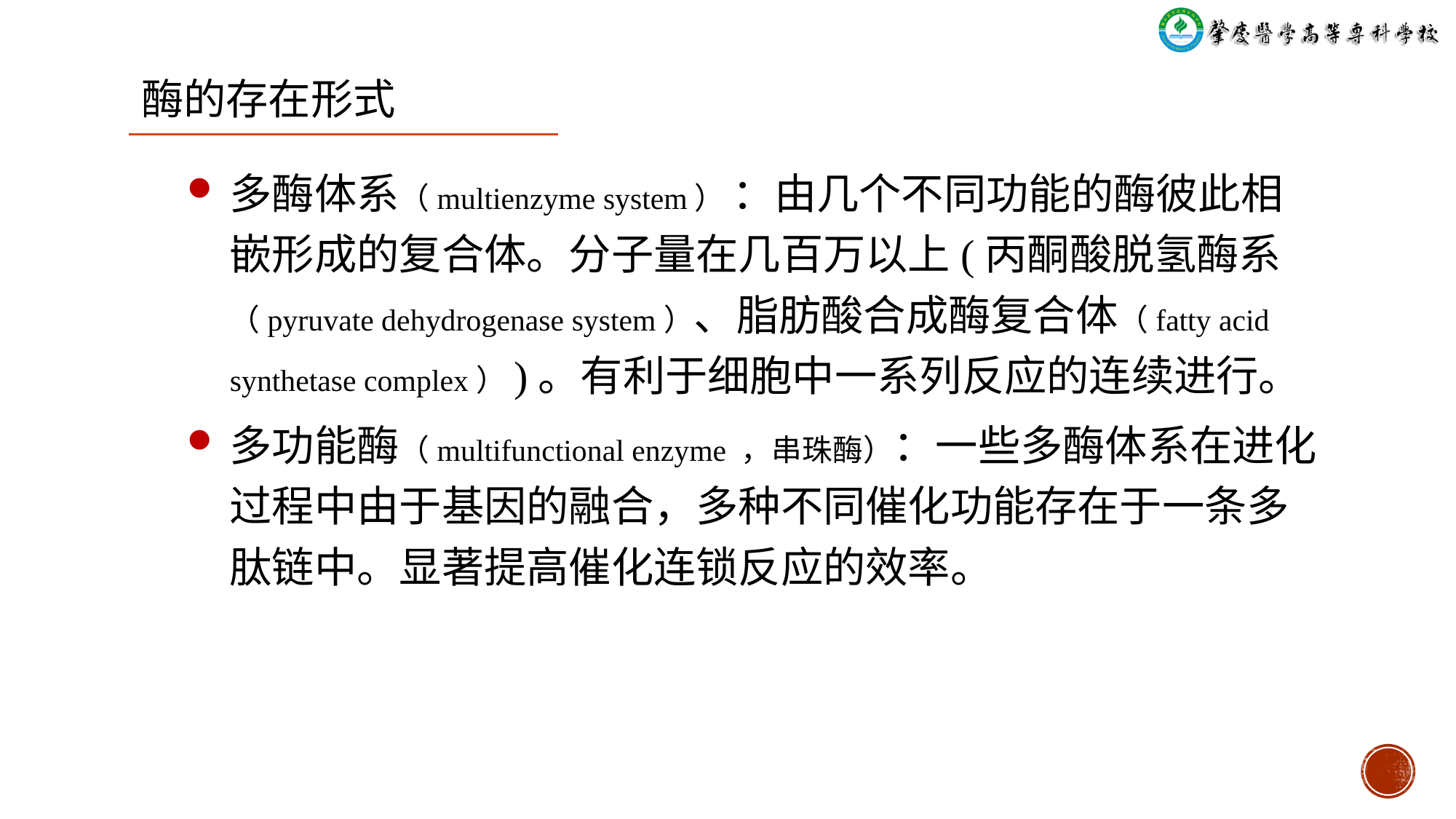

酶的存在形式
多酶体系（multienzyme system） ：由几个不同功能的酶彼此相嵌形成的复合体。分子量在几百万以上(丙酮酸脱氢酶系（pyruvate dehydrogenase system）、脂肪酸合成酶复合体（fatty acid synthetase complex）)。有利于细胞中一系列反应的连续进行。
多功能酶（multifunctional enzyme ，串珠酶）：一些多酶体系在进化过程中由于基因的融合，多种不同催化功能存在于一条多肽链中。显著提高催化连锁反应的效率。